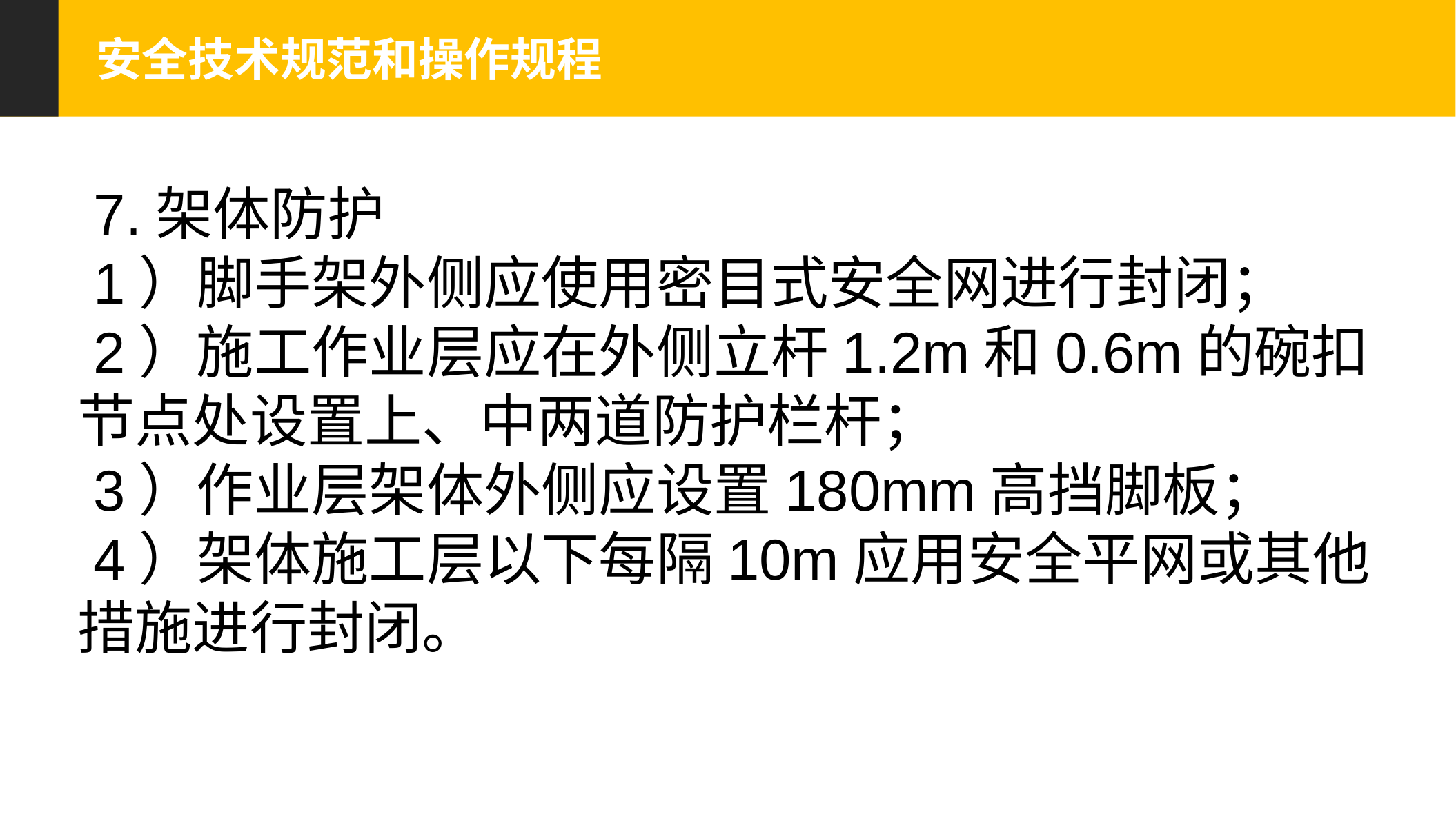

安全技术规范和操作规程
 7.架体防护
 1）脚手架外侧应使用密目式安全网进行封闭；
 2）施工作业层应在外侧立杆1.2m和0.6m的碗扣节点处设置上、中两道防护栏杆；
 3）作业层架体外侧应设置180mm高挡脚板；
 4）架体施工层以下每隔10m应用安全平网或其他措施进行封闭。